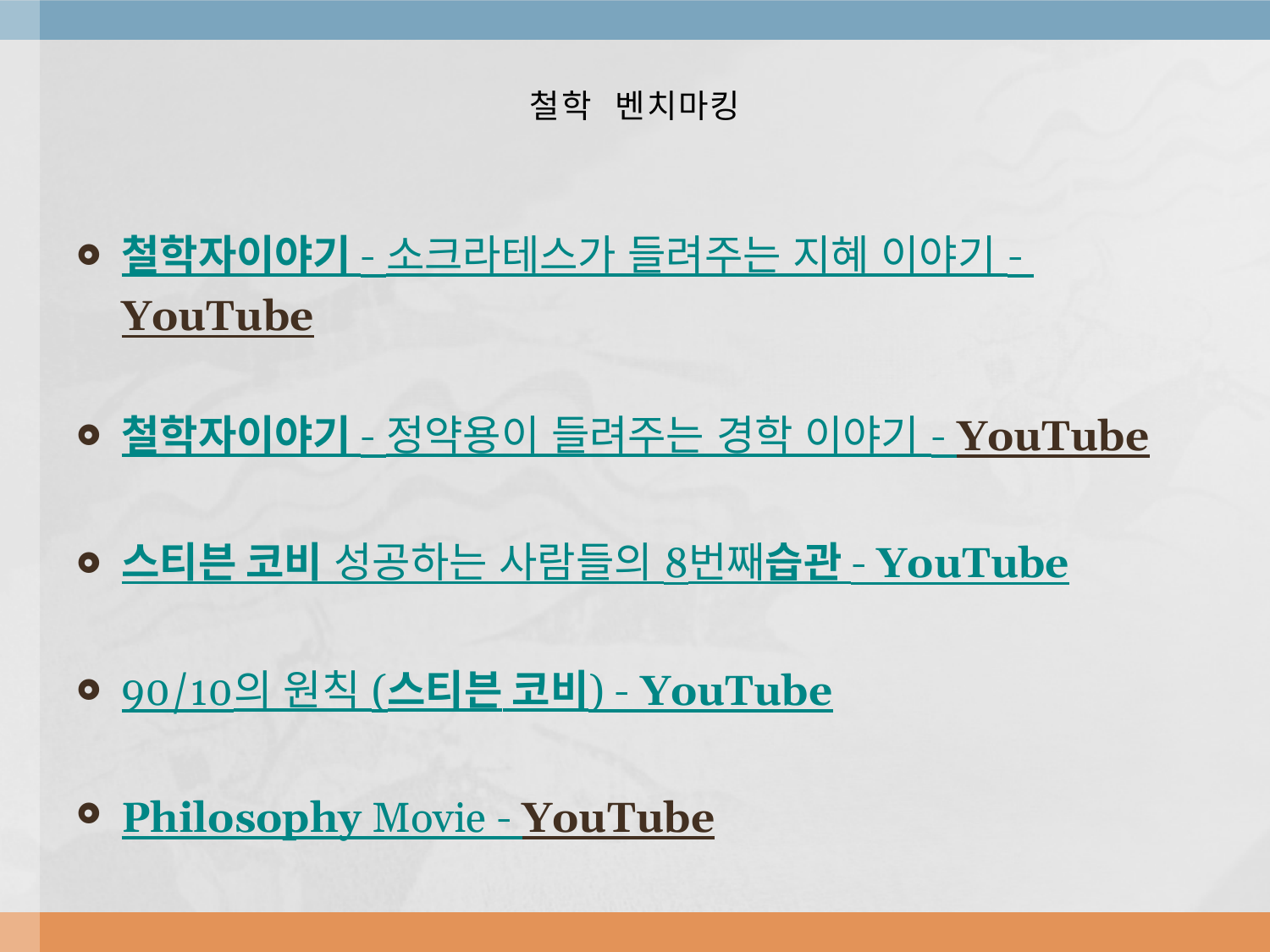

# 철학  벤치마킹
철학자이야기 - 소크라테스가 들려주는 지혜 이야기 - YouTube

철학자이야기 - 정약용이 들려주는 경학 이야기 - YouTube

스티븐 코비 성공하는 사람들의 8번째습관 - YouTube

90/10의 원칙 (스티븐 코비) - YouTube

Philosophy Movie - YouTube